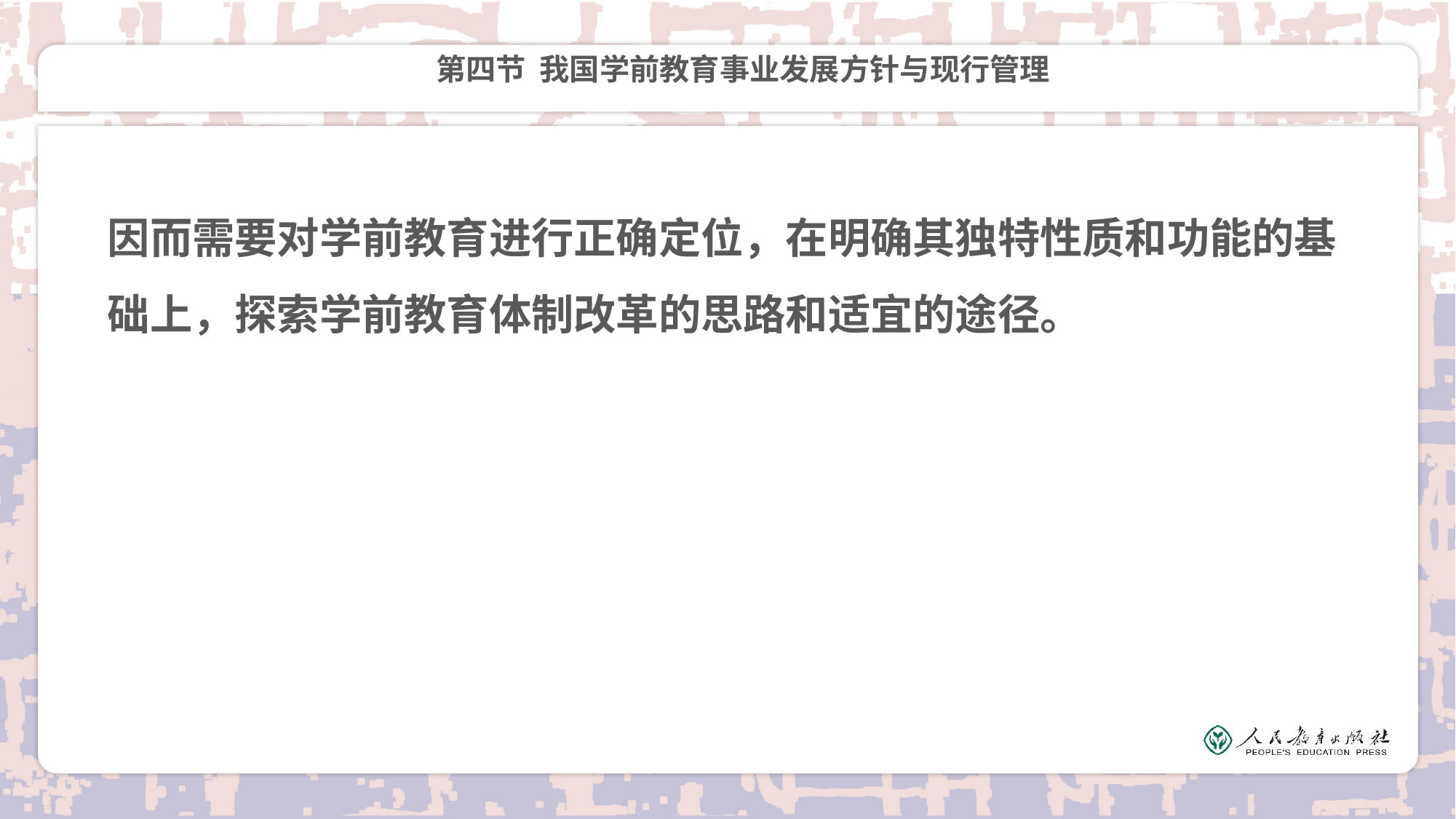

# 第四节  我国学前教育事业发展方针与现行管理
因而需要对学前教育进行正确定位，在明确其独特性质和功能的基础上，探索学前教育体制改革的思路和适宜的途径。